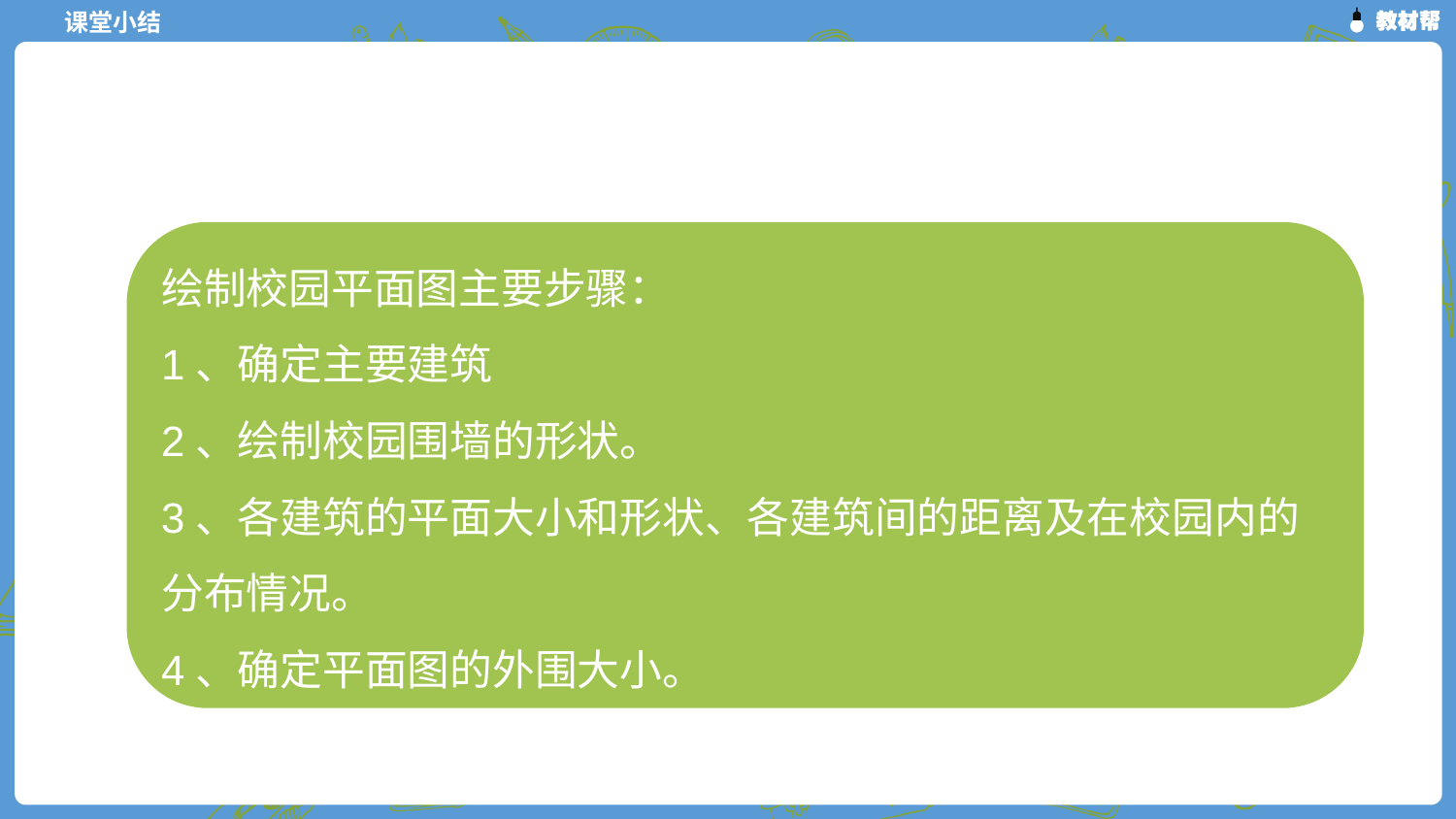

绘制校园平面图主要步骤：
1、确定主要建筑
2、绘制校园围墙的形状。
3、各建筑的平面大小和形状、各建筑间的距离及在校园内的分布情况。
4、确定平面图的外围大小。